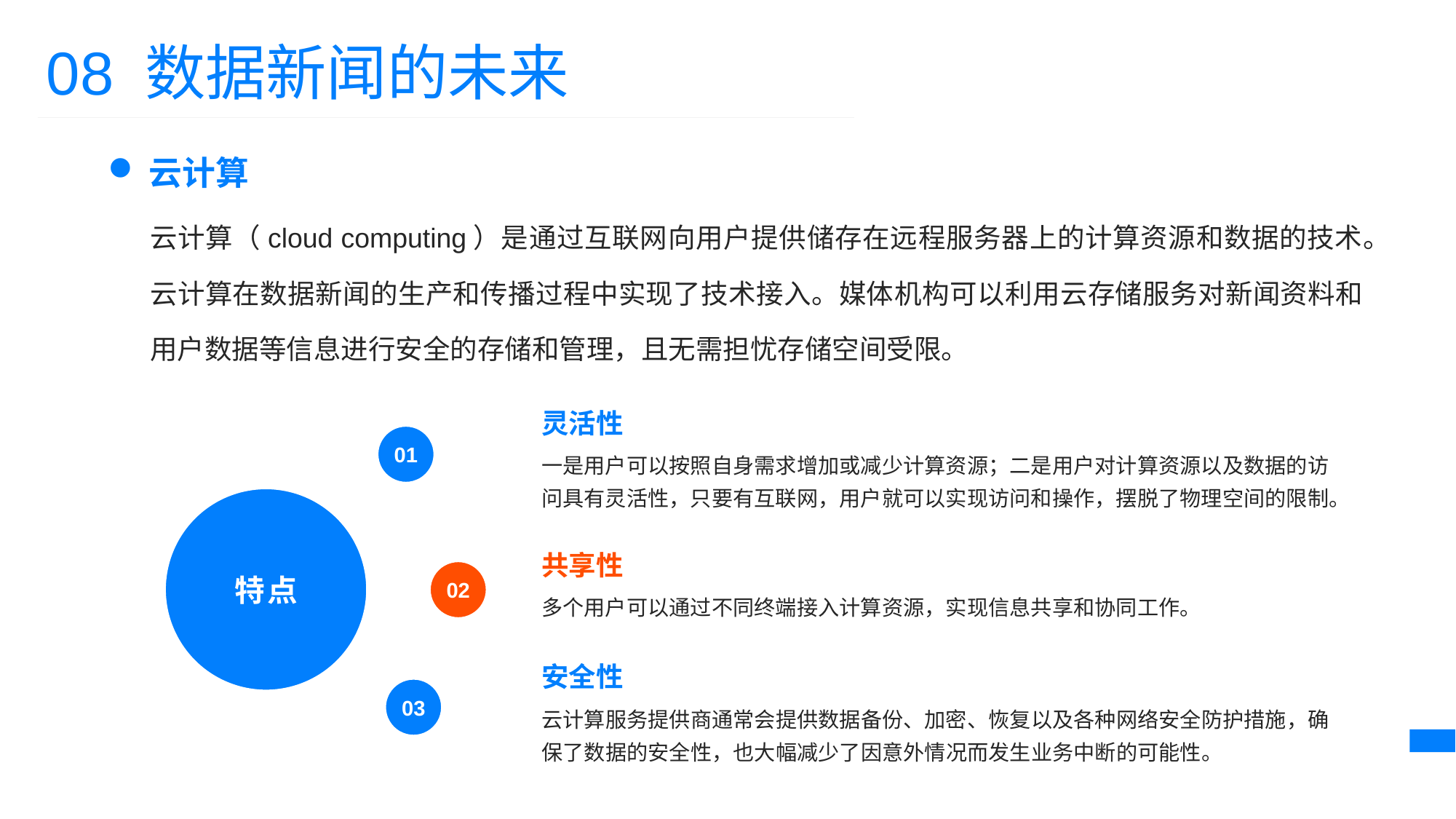

08 数据新闻的未来
云计算
云计算（cloud computing）是通过互联网向用户提供储存在远程服务器上的计算资源和数据的技术。云计算在数据新闻的生产和传播过程中实现了技术接入。媒体机构可以利用云存储服务对新闻资料和用户数据等信息进行安全的存储和管理，且无需担忧存储空间受限。
灵活性

01
一是用户可以按照自身需求增加或减少计算资源；二是用户对计算资源以及数据的访问具有灵活性，只要有互联网，用户就可以实现访问和操作，摆脱了物理空间的限制。
特点
共享性
02
多个用户可以通过不同终端接入计算资源，实现信息共享和协同工作。
安全性
03
云计算服务提供商通常会提供数据备份、加密、恢复以及各种网络安全防护措施，确保了数据的安全性，也大幅减少了因意外情况而发生业务中断的可能性。